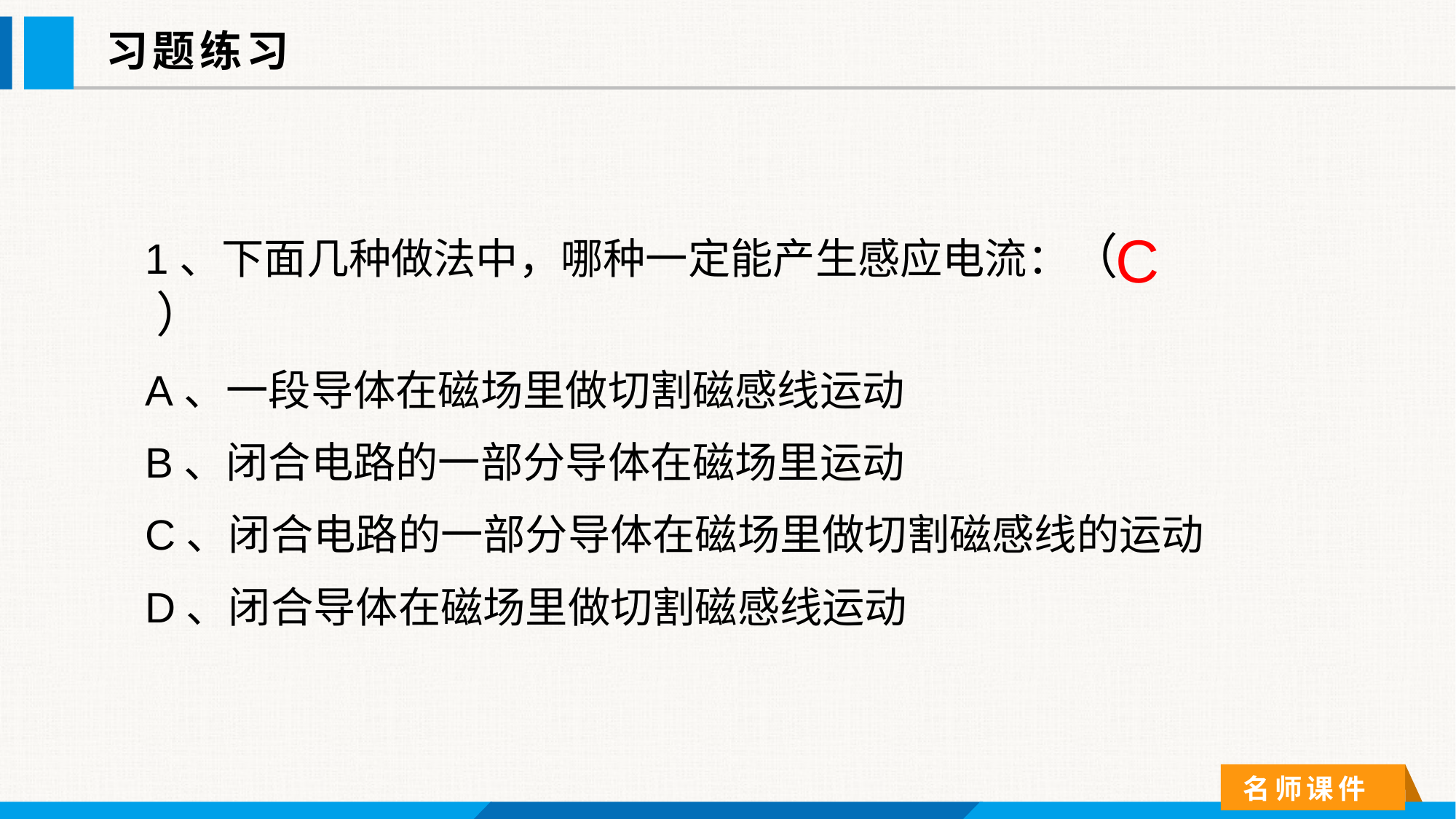

习题练习
C
1、下面几种做法中，哪种一定能产生感应电流：（     ）
A、一段导体在磁场里做切割磁感线运动
B、闭合电路的一部分导体在磁场里运动
C、闭合电路的一部分导体在磁场里做切割磁感线的运动
D、闭合导体在磁场里做切割磁感线运动